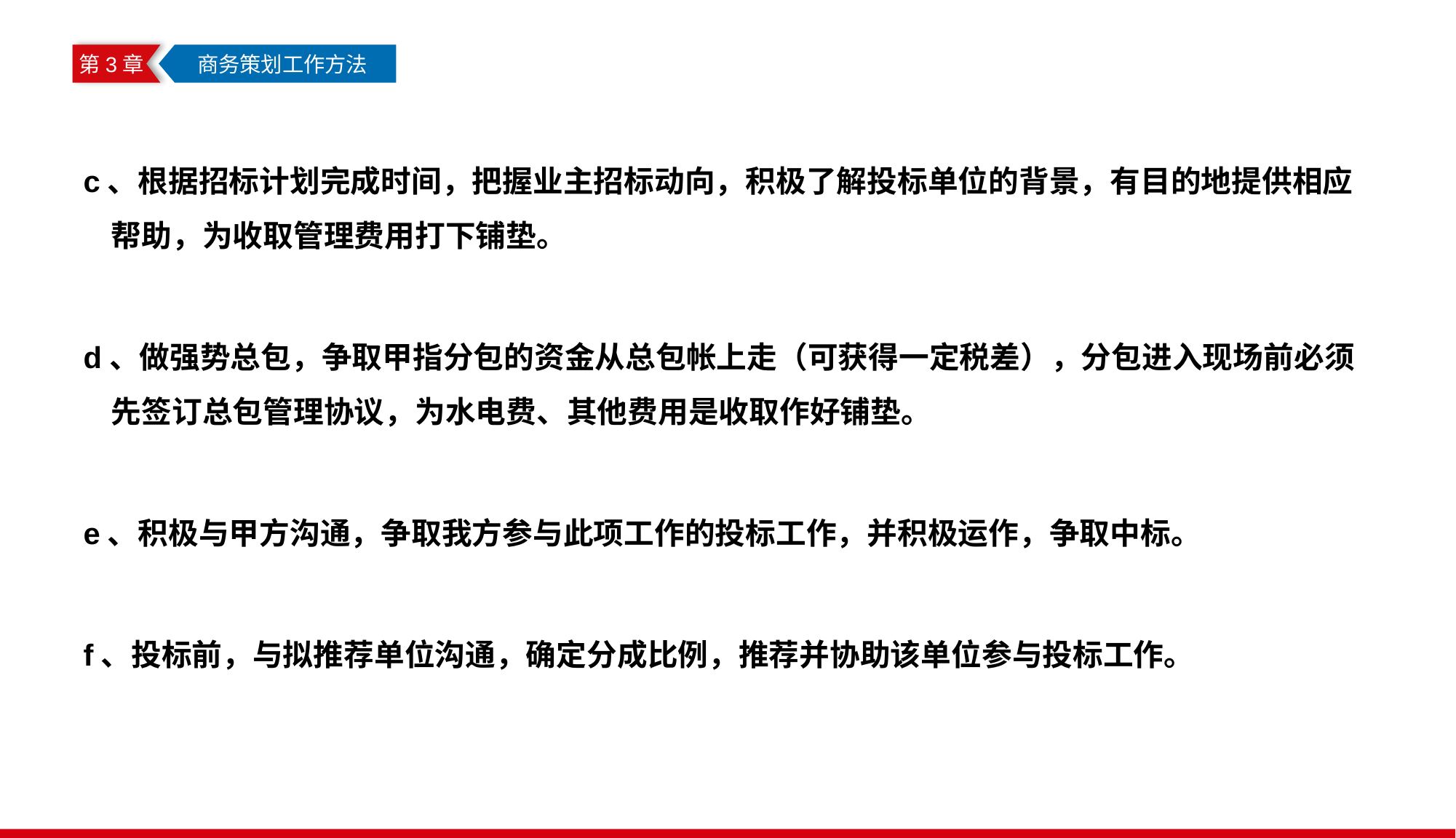

第3章
    商务策划工作方法
c、根据招标计划完成时间，把握业主招标动向，积极了解投标单位的背景，有目的地提供相应帮助，为收取管理费用打下铺垫。

d、做强势总包，争取甲指分包的资金从总包帐上走（可获得一定税差），分包进入现场前必须先签订总包管理协议，为水电费、其他费用是收取作好铺垫。

e、积极与甲方沟通，争取我方参与此项工作的投标工作，并积极运作，争取中标。

f、投标前，与拟推荐单位沟通，确定分成比例，推荐并协助该单位参与投标工作。